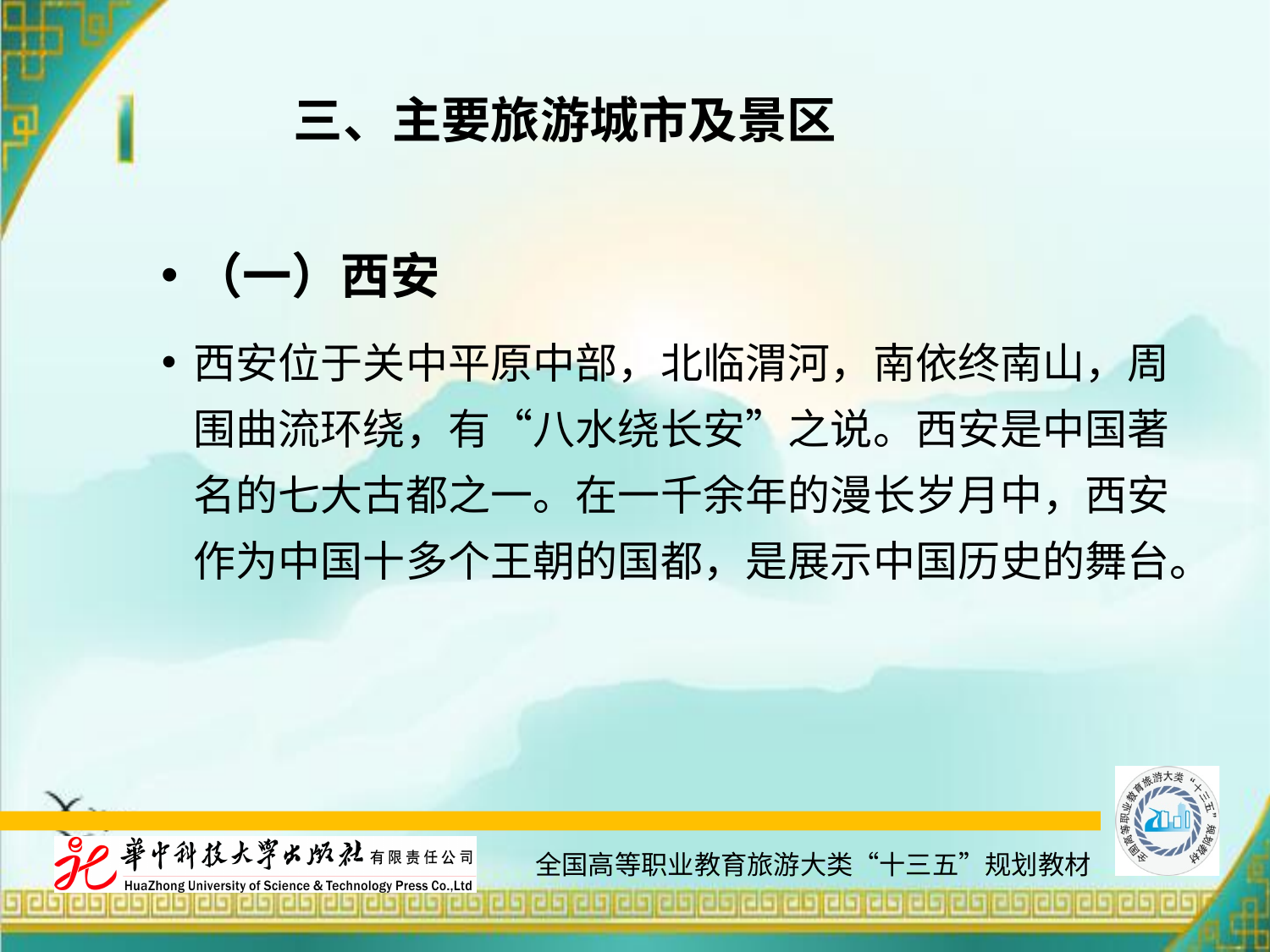

# 三、主要旅游城市及景区
（一）西安
西安位于关中平原中部，北临渭河，南依终南山，周围曲流环绕，有“八水绕长安”之说。西安是中国著名的七大古都之一。在一千余年的漫长岁月中，西安作为中国十多个王朝的国都，是展示中国历史的舞台。